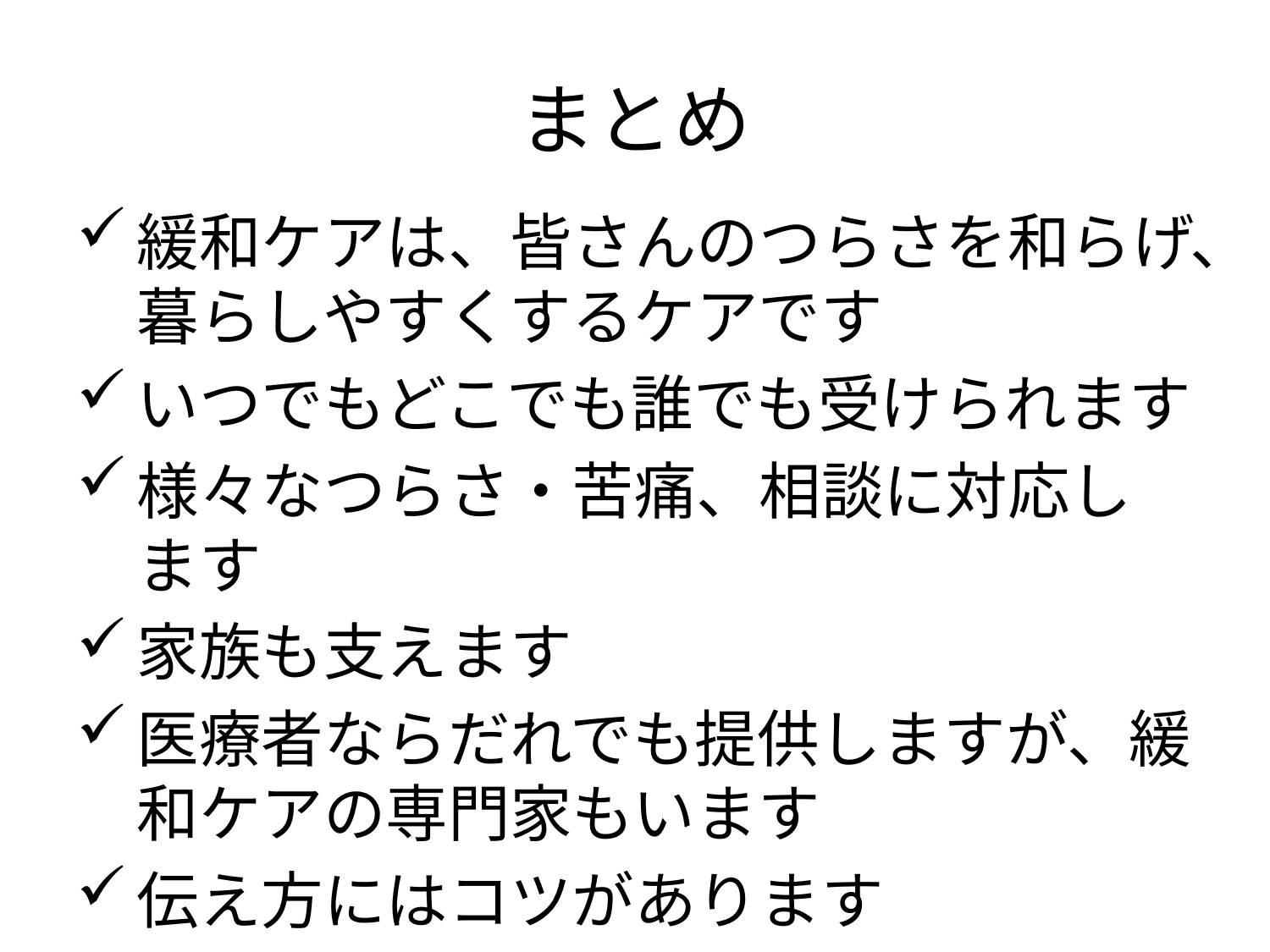

# まとめ
緩和ケアは、皆さんのつらさを和らげ、暮らしやすくするケアです
いつでもどこでも誰でも受けられます
様々なつらさ・苦痛、相談に対応します
家族も支えます
医療者ならだれでも提供しますが、緩和ケアの専門家もいます
伝え方にはコツがあります